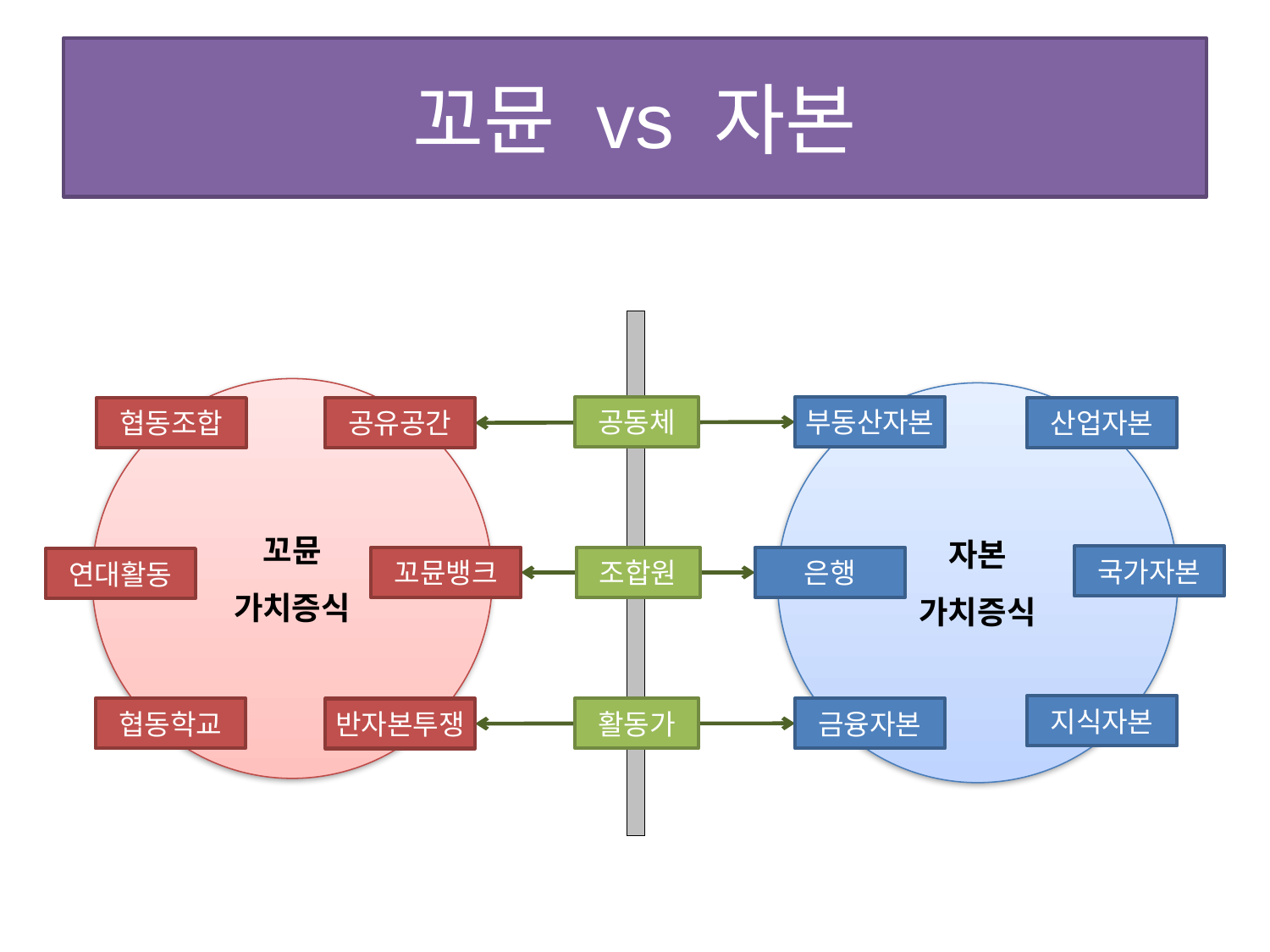

# 꼬뮨 vs 자본

꼬뮨
가치증식
자본
가치증식
공동체
부동산자본
협동조합
공유공간
산업자본
국가자본
꼬뮨뱅크
조합원
은행
연대활동
지식자본
협동학교
활동가
금융자본
반자본투쟁